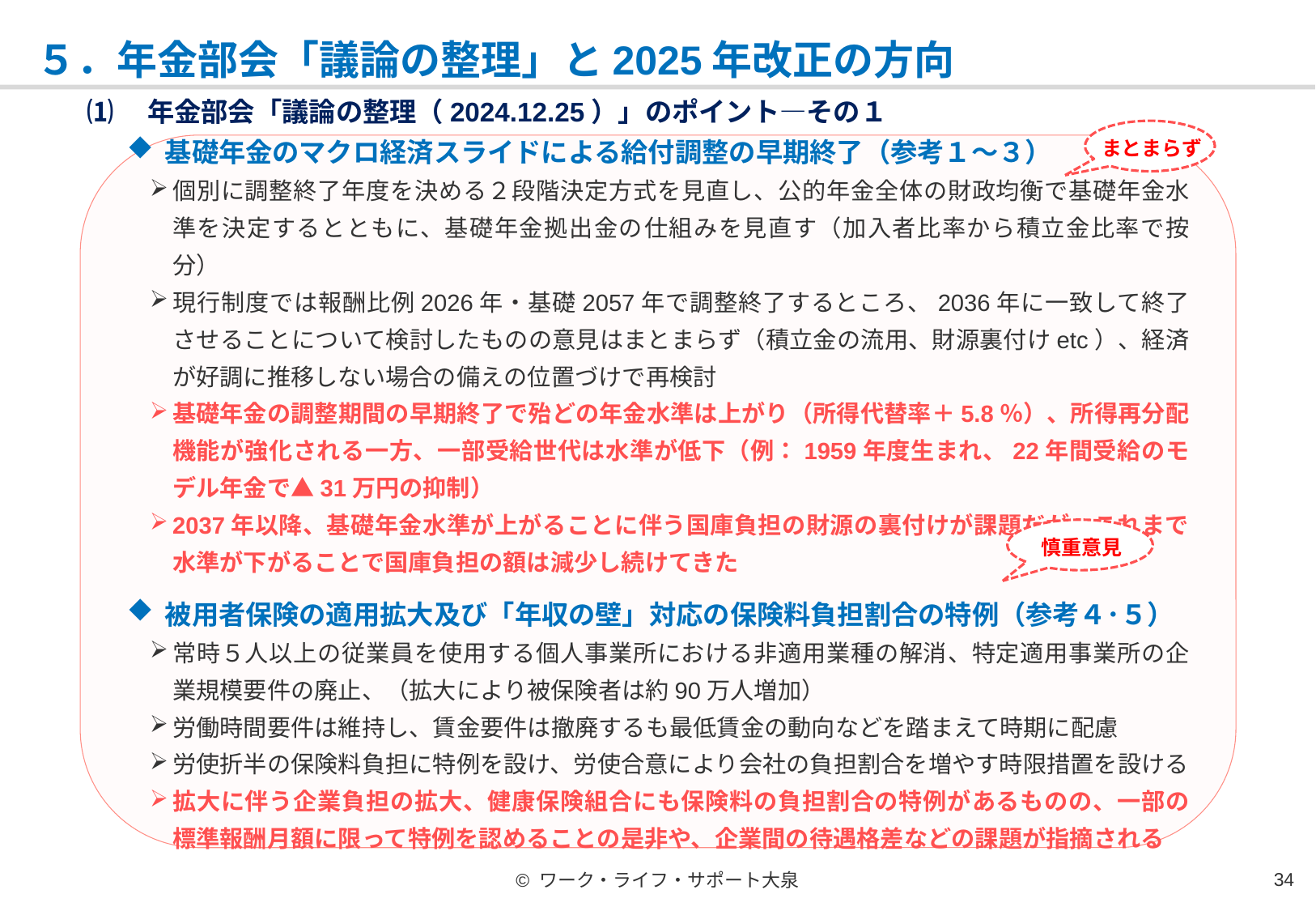

# ５．年金部会「議論の整理」と2025年改正の方向
⑴　年金部会「議論の整理（2024.12.25）」のポイント―その１

まとまらず
基礎年金のマクロ経済スライドによる給付調整の早期終了（参考１～３）
個別に調整終了年度を決める２段階決定方式を見直し、公的年金全体の財政均衡で基礎年金水準を決定するとともに、基礎年金拠出金の仕組みを見直す（加入者比率から積立金比率で按分）
現行制度では報酬比例2026年・基礎2057年で調整終了するところ、2036年に一致して終了させることについて検討したものの意見はまとまらず（積立金の流用、財源裏付けetc）、経済が好調に推移しない場合の備えの位置づけで再検討
基礎年金の調整期間の早期終了で殆どの年金水準は上がり（所得代替率＋5.8％）、所得再分配機能が強化される一方、一部受給世代は水準が低下（例：1959年度生まれ、22年間受給のモデル年金で▲31万円の抑制）
2037年以降、基礎年金水準が上がることに伴う国庫負担の財源の裏付けが課題だが、これまで水準が下がることで国庫負担の額は減少し続けてきた

被用者保険の適用拡大及び「年収の壁」対応の保険料負担割合の特例（参考４･５）
常時５人以上の従業員を使用する個人事業所における非適用業種の解消、特定適用事業所の企業規模要件の廃止、（拡大により被保険者は約90万人増加）
労働時間要件は維持し、賃金要件は撤廃するも最低賃金の動向などを踏まえて時期に配慮
労使折半の保険料負担に特例を設け、労使合意により会社の負担割合を増やす時限措置を設ける
拡大に伴う企業負担の拡大、健康保険組合にも保険料の負担割合の特例があるものの、一部の標準報酬月額に限って特例を認めることの是非や、企業間の待遇格差などの課題が指摘される

慎重意見
© ワーク・ライフ・サポート大泉
34